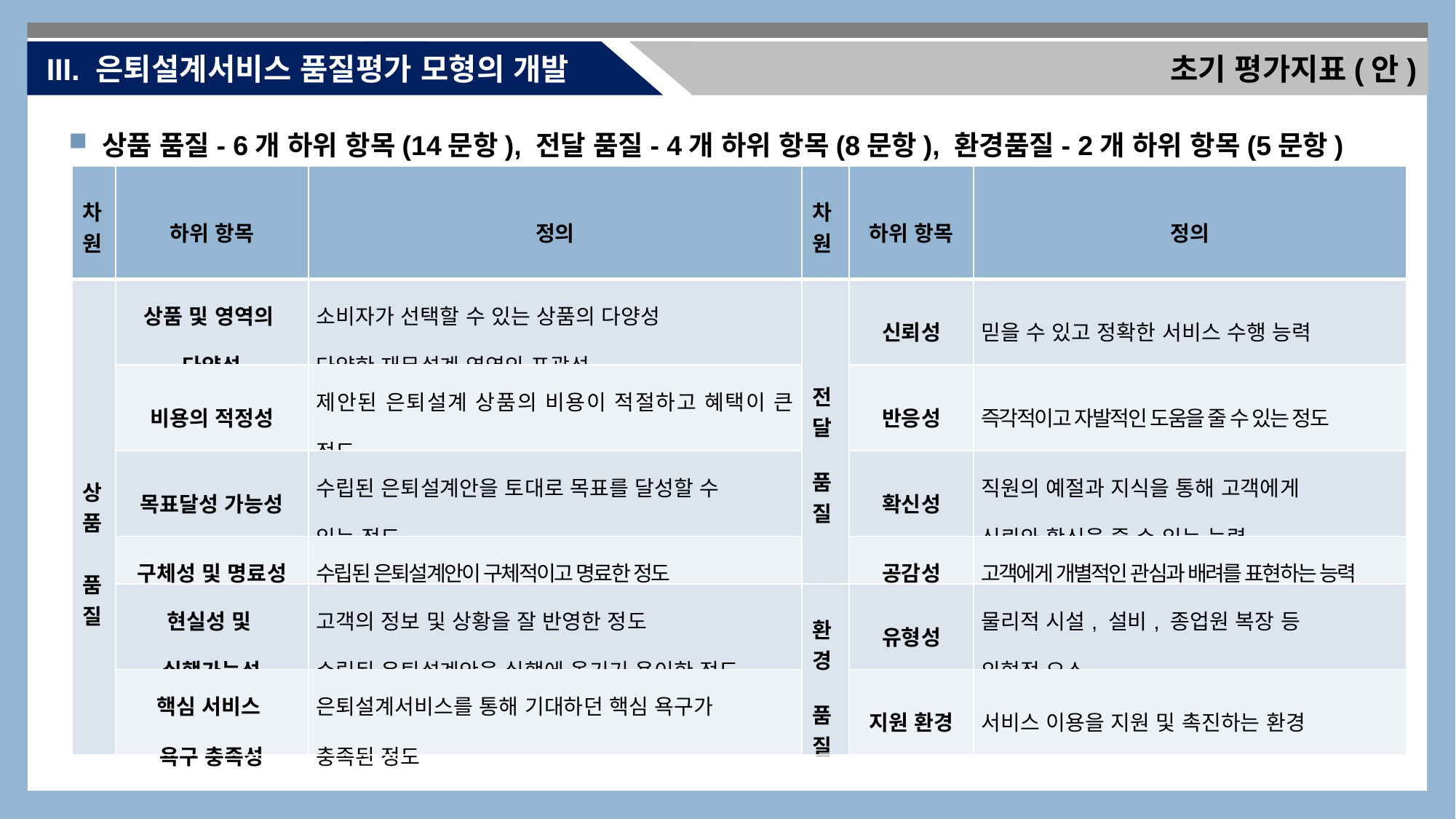

III. 은퇴설계서비스 품질평가 모형의 개발

초기 평가지표(안)
 상품 품질- 6개 하위 항목(14문항), 전달 품질- 4개 하위 항목(8문항), 환경품질- 2개 하위 항목(5문항)
| 차원 | 하위 항목 | 정의 | 차원 | 하위 항목 | 정의 |
| --- | --- | --- | --- | --- | --- |
| 상품 품질 | 상품 및 영역의 다양성 | 소비자가 선택할 수 있는 상품의 다양성 다양한 재무설계 영역의 포괄성 | 전달 품질 | 신뢰성 | 믿을 수 있고 정확한 서비스 수행 능력 |
|  | 비용의 적정성 | 제안된 은퇴설계 상품의 비용이 적절하고 혜택이 큰 정도 |  | 반응성 | 즉각적이고 자발적인 도움을 줄 수 있는 정도 |
|  | 목표달성 가능성 | 수립된 은퇴설계안을 토대로 목표를 달성할 수 있는 정도 |  | 확신성 | 직원의 예절과 지식을 통해 고객에게 신뢰와 확신을 줄 수 있는 능력 |
|  | 구체성 및 명료성 | 수립된 은퇴설계안이 구체적이고 명료한 정도 |  | 공감성 | 고객에게 개별적인 관심과 배려를 표현하는 능력 |
|  | 현실성 및 실행가능성 | 고객의 정보 및 상황을 잘 반영한 정도 수립된 은퇴설계안을 실행에 옮기기 용이한 정도 | 환경 품질 | 유형성 | 물리적 시설, 설비, 종업원 복장 등 외형적 요소 |
|  | 핵심 서비스 욕구 충족성 | 은퇴설계서비스를 통해 기대하던 핵심 욕구가 충족된 정도 |  | 지원 환경 | 서비스 이용을 지원 및 촉진하는 환경 |